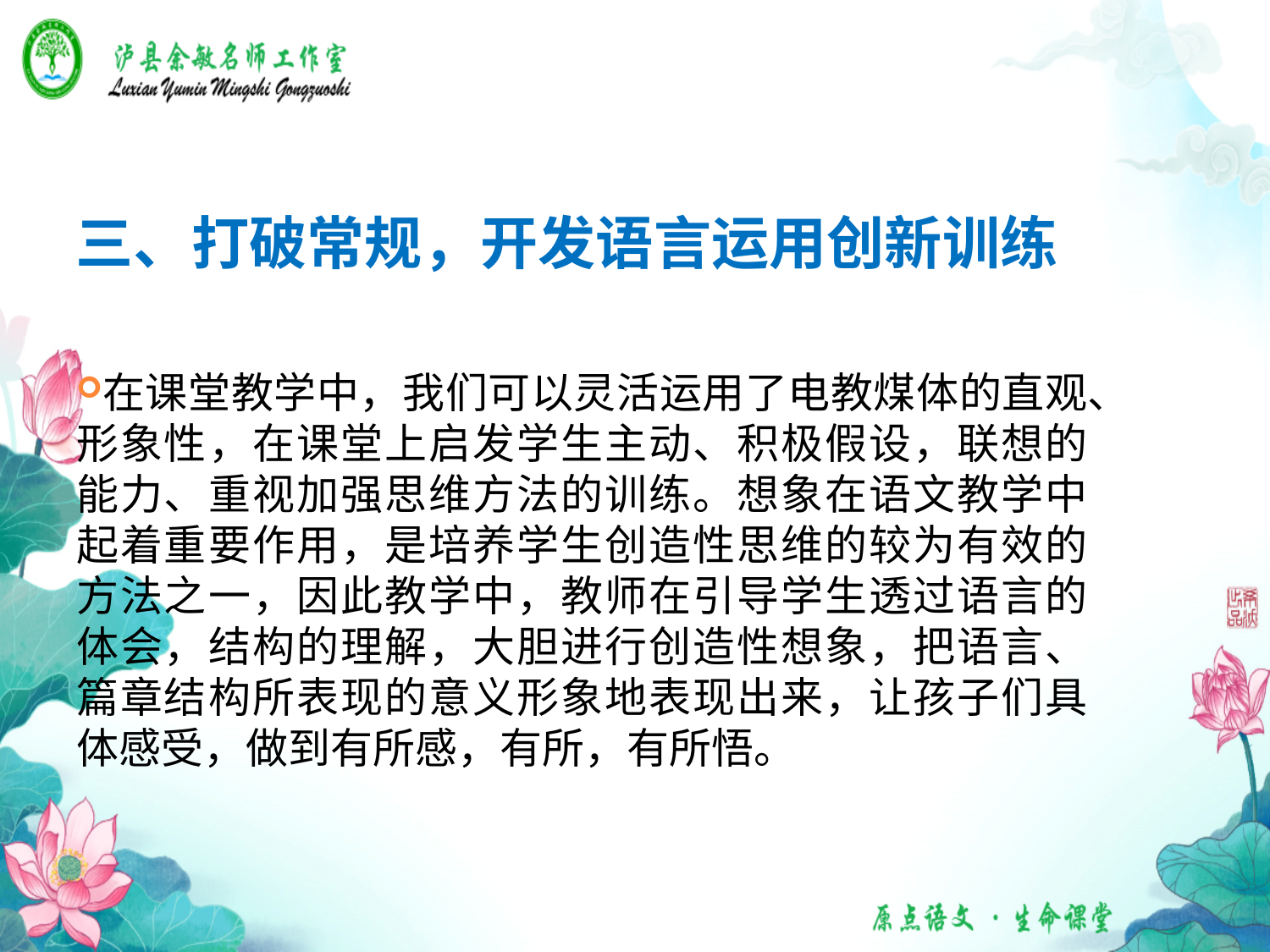

# 三、打破常规，开发语言运用创新训练

在课堂教学中，我们可以灵活运用了电教煤体的直观、形象性，在课堂上启发学生主动、积极假设，联想的能力、重视加强思维方法的训练。想象在语文教学中起着重要作用，是培养学生创造性思维的较为有效的方法之一，因此教学中，教师在引导学生透过语言的体会，结构的理解，大胆进行创造性想象，把语言、篇章结构所表现的意义形象地表现出来，让孩子们具体感受，做到有所感，有所，有所悟。